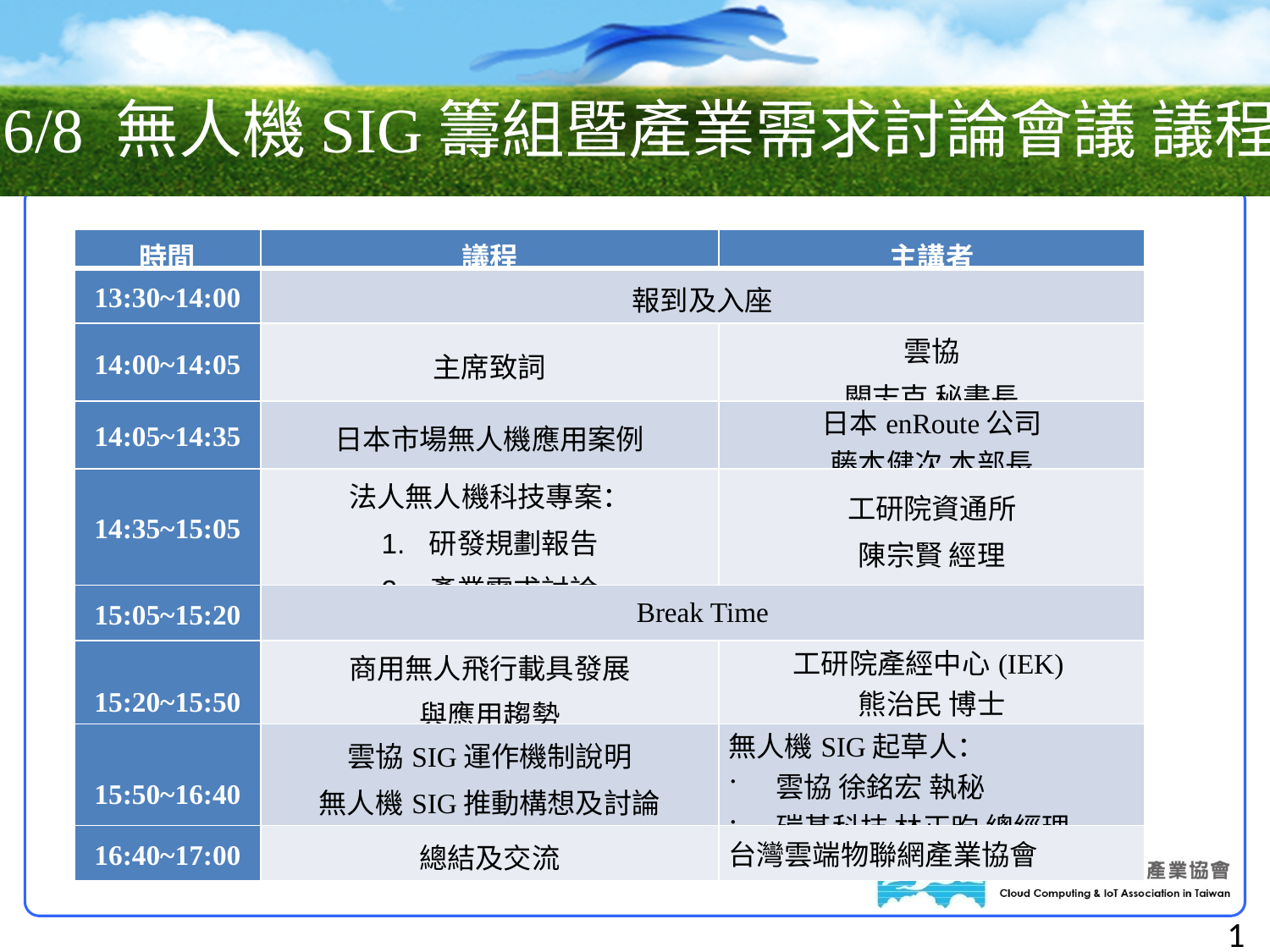

6/8 無人機SIG籌組暨產業需求討論會議 議程
#
| 時間 | 議程 | 主講者 |
| --- | --- | --- |
| 13:30~14:00 | 報到及入座 |  |
| 14:00~14:05 | 主席致詞 | 雲協 闕志克 秘書長 |
| 14:05~14:35 | 日本市場無人機應用案例 | 日本enRoute公司 藤本健次 本部長 |
| 14:35~15:05 | 法人無人機科技專案： 研發規劃報告 產業需求討論 | 工研院資通所 陳宗賢 經理 |
| 15:05~15:20 | Break Time |  |
| 15:20~15:50 | 商用無人飛行載具發展 與應用趨勢 | 工研院產經中心(IEK) 熊治民 博士 |
| 15:50~16:40 | 雲協SIG運作機制說明 無人機SIG推動構想及討論 | 無人機SIG起草人： 雲協 徐銘宏 執秘 碳基科技 林正昀 總經理 |
| 16:40~17:00 | 總結及交流 | 台灣雲端物聯網產業協會 |